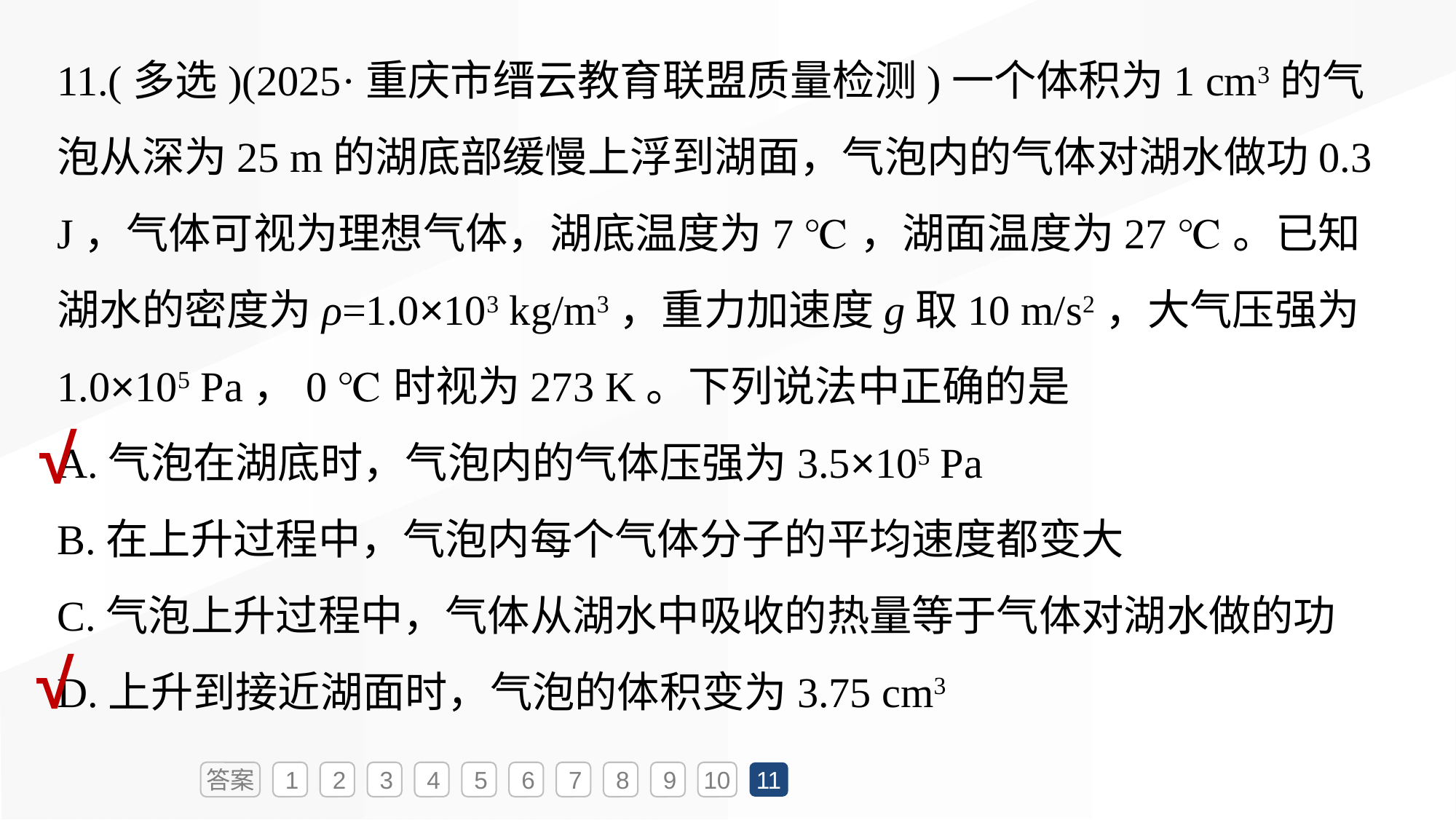

11.(多选)(2025·重庆市缙云教育联盟质量检测)一个体积为1 cm3的气泡从深为25 m的湖底部缓慢上浮到湖面，气泡内的气体对湖水做功0.3 J，气体可视为理想气体，湖底温度为7 ℃，湖面温度为27 ℃。已知湖水的密度为ρ=1.0×103 kg/m3，重力加速度g取10 m/s2，大气压强为1.0×105 Pa，0 ℃时视为273 K。下列说法中正确的是
A.气泡在湖底时，气泡内的气体压强为3.5×105 Pa
B.在上升过程中，气泡内每个气体分子的平均速度都变大
C.气泡上升过程中，气体从湖水中吸收的热量等于气体对湖水做的功
D.上升到接近湖面时，气泡的体积变为3.75 cm3
√
√
答案
1
2
3
4
5
6
7
8
9
10
11